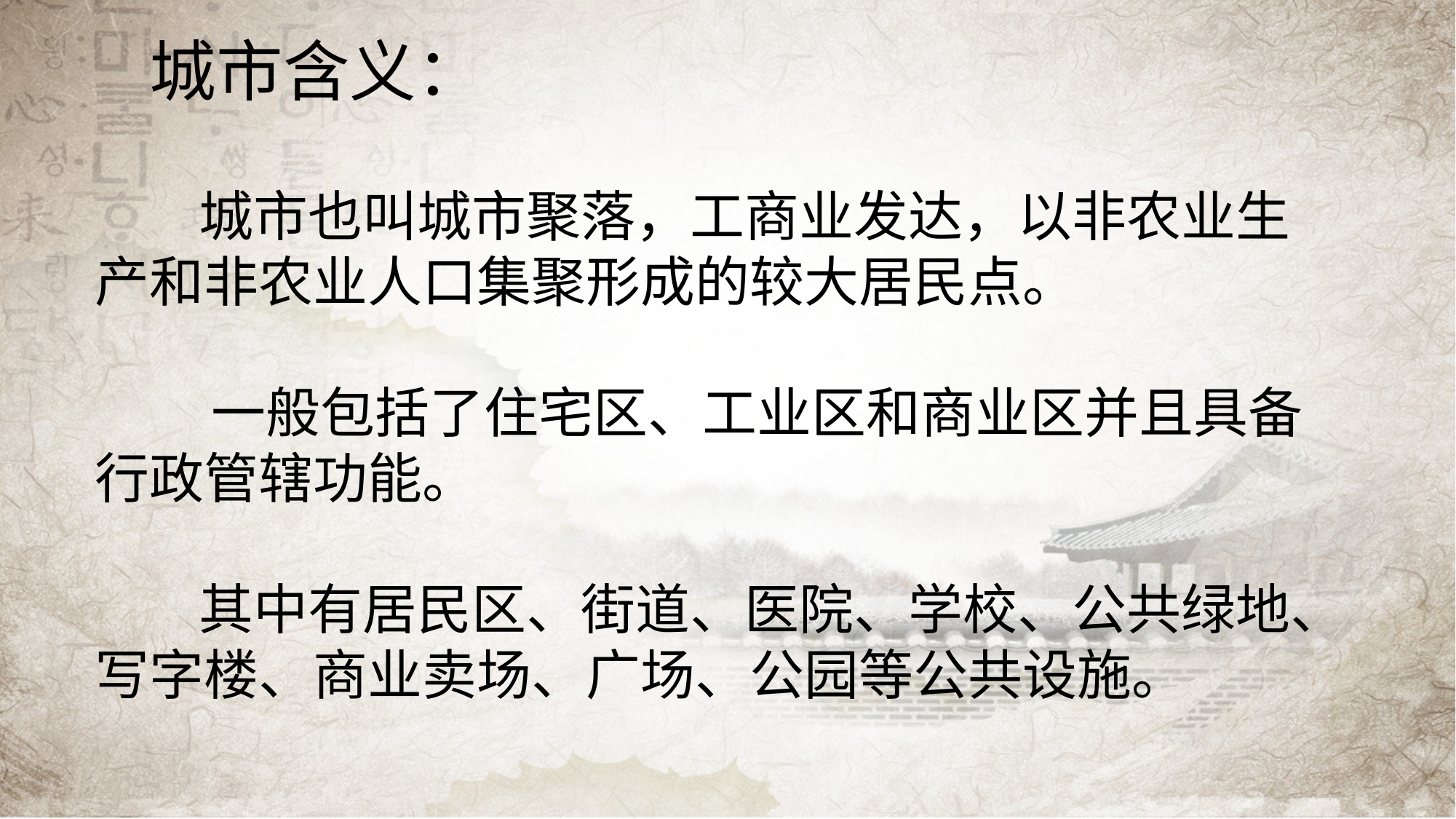

城市含义：

   城市也叫城市聚落，工商业发达，以非农业生产和非农业人口集聚形成的较大居民点。

    一般包括了住宅区、工业区和商业区并且具备行政管辖功能。

   其中有居民区、街道、医院、学校、公共绿地、写字楼、商业卖场、广场、公园等公共设施。